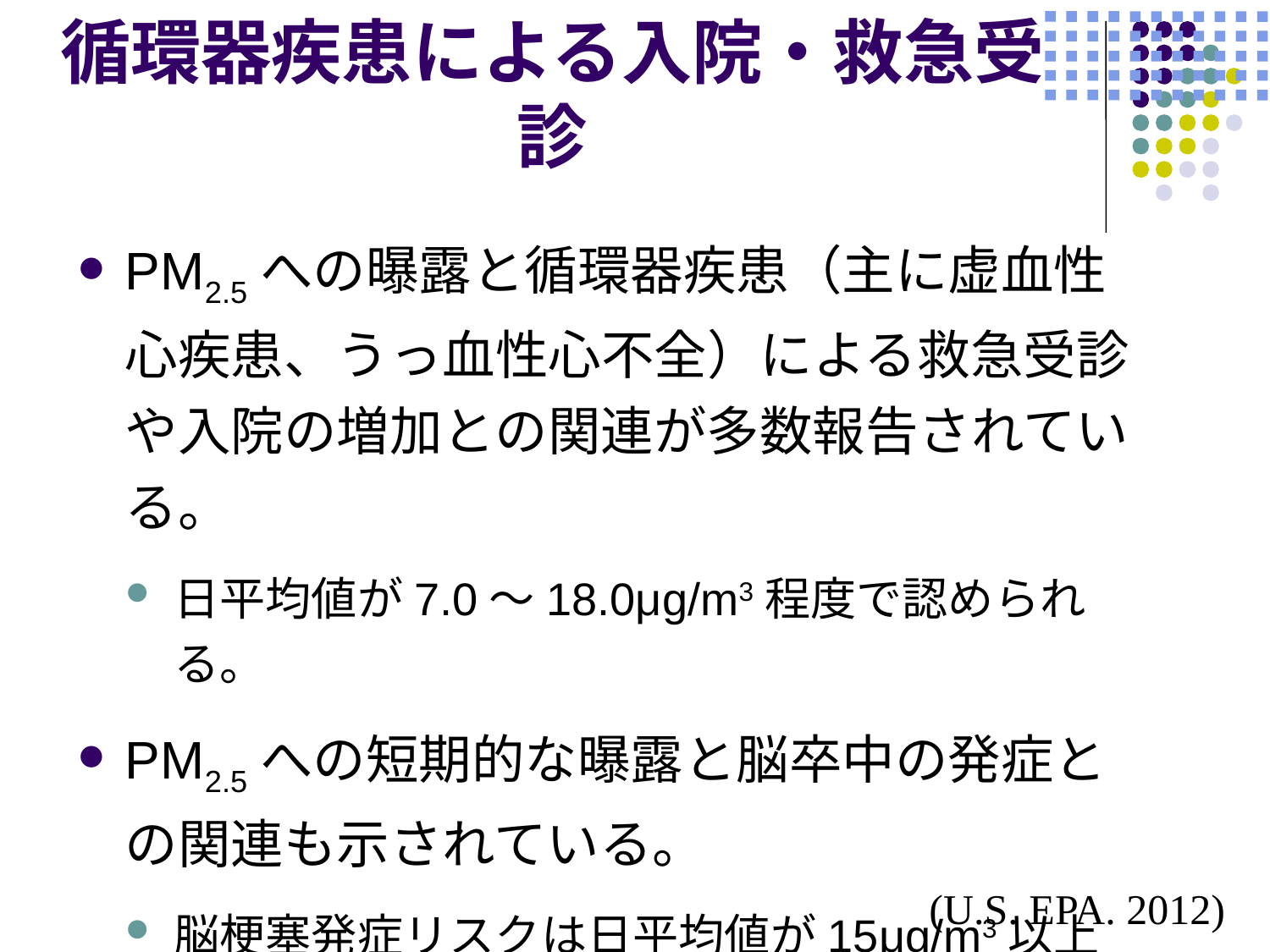

循環器疾患による入院・救急受診
PM2.5への曝露と循環器疾患（主に虚血性心疾患、うっ血性心不全）による救急受診や入院の増加との関連が多数報告されている。
日平均値が7.0～18.0μg/m3程度で認められる。
PM2.5への短期的な曝露と脳卒中の発症との関連も示されている。
脳梗塞発症リスクは日平均値が15μg/m3以上では15μg/m3未満の日よりも34%増加する。
(U.S. EPA. 2012)